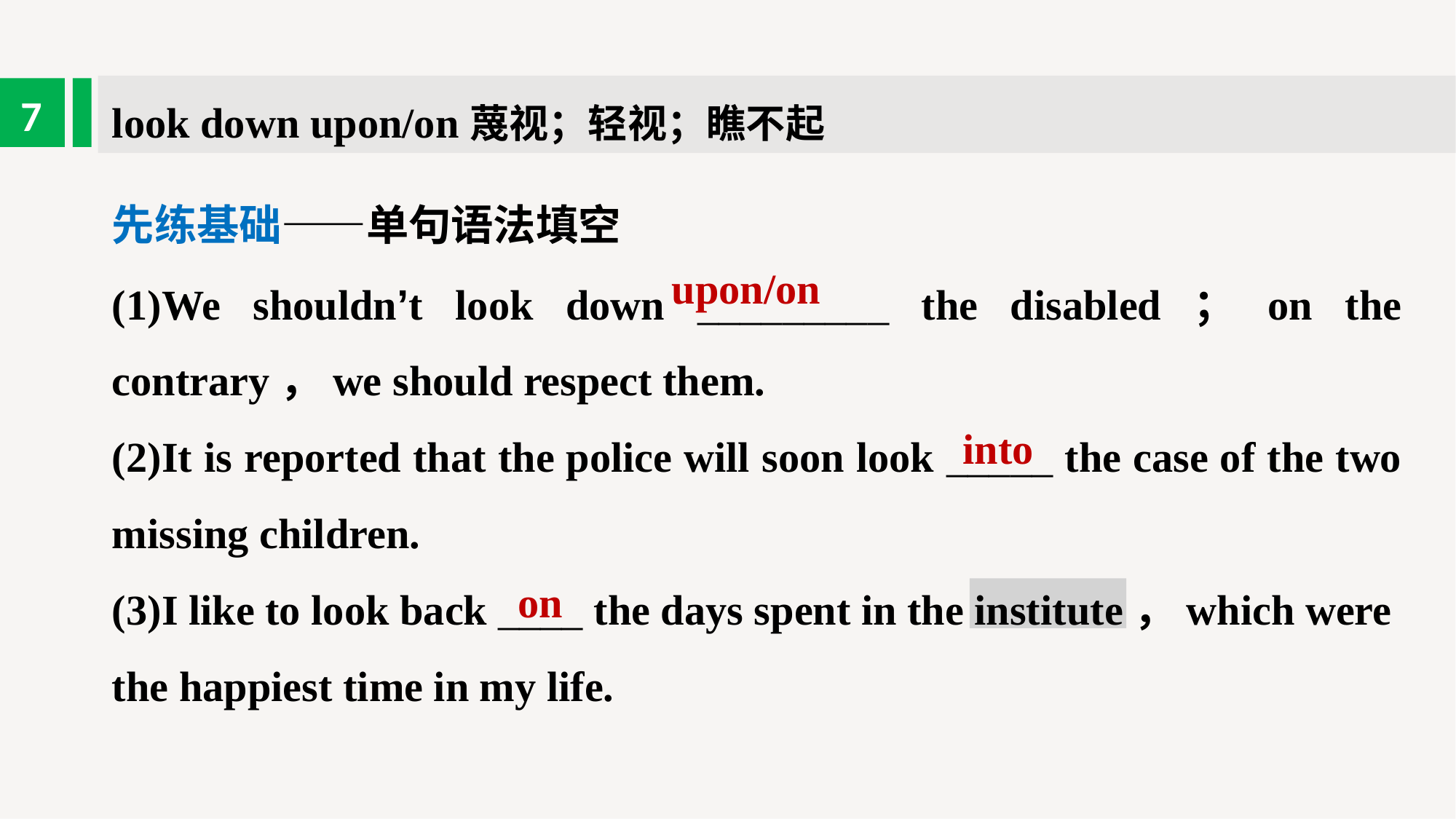

look down upon/on蔑视；轻视；瞧不起

7
先练基础——单句语法填空
(1)We shouldn’t look down _________ the disabled；on the contrary，we should respect them.
(2)It is reported that the police will soon look _____ the case of the two missing children.
(3)I like to look back ____ the days spent in the institute，which were the happiest time in my life.
 upon/on
into
on